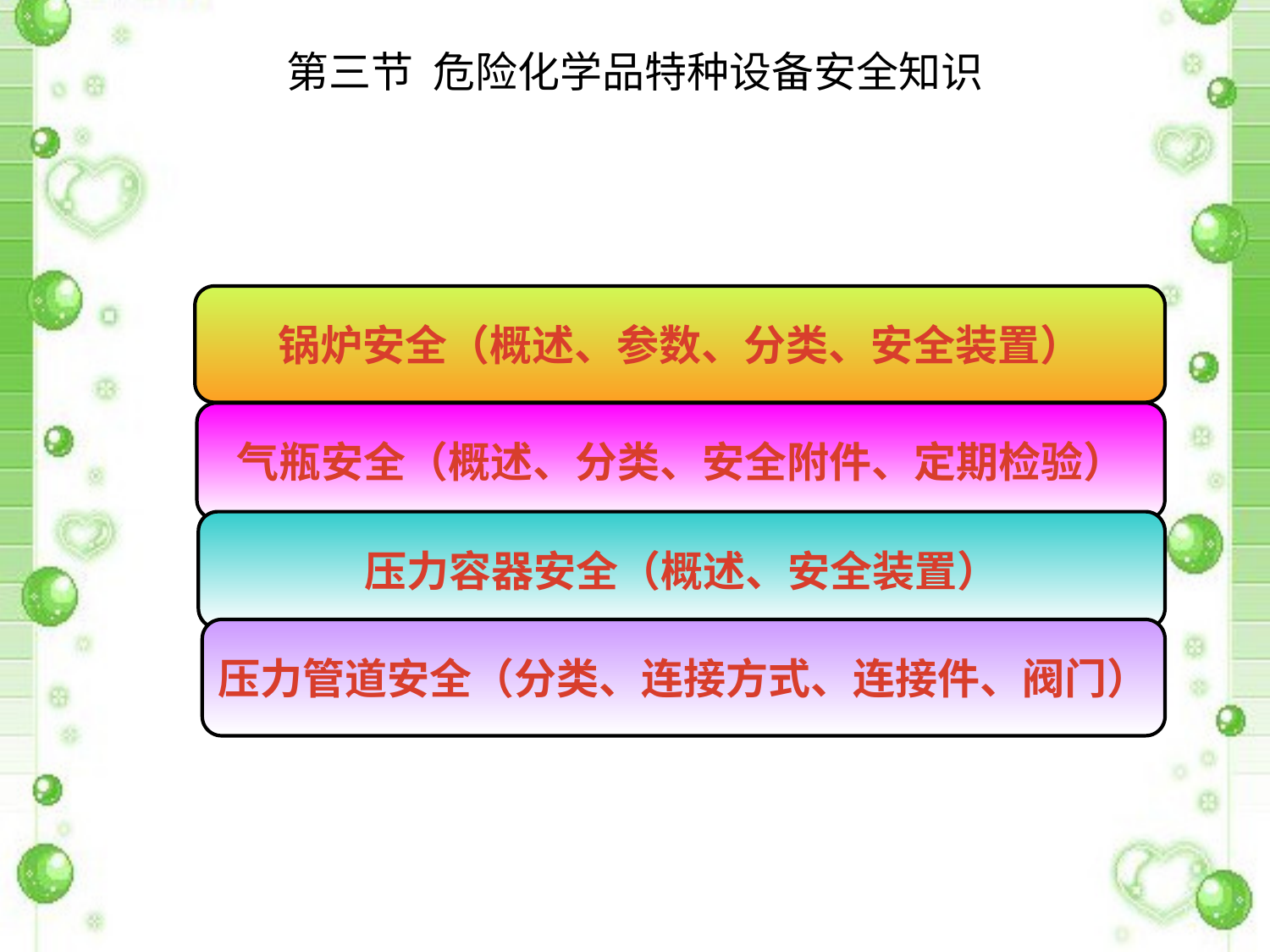

第三节  危险化学品特种设备安全知识
锅炉安全（概述、参数、分类、安全装置）
气瓶安全（概述、分类、安全附件、定期检验）
压力容器安全（概述、安全装置）
压力管道安全（分类、连接方式、连接件、阀门）